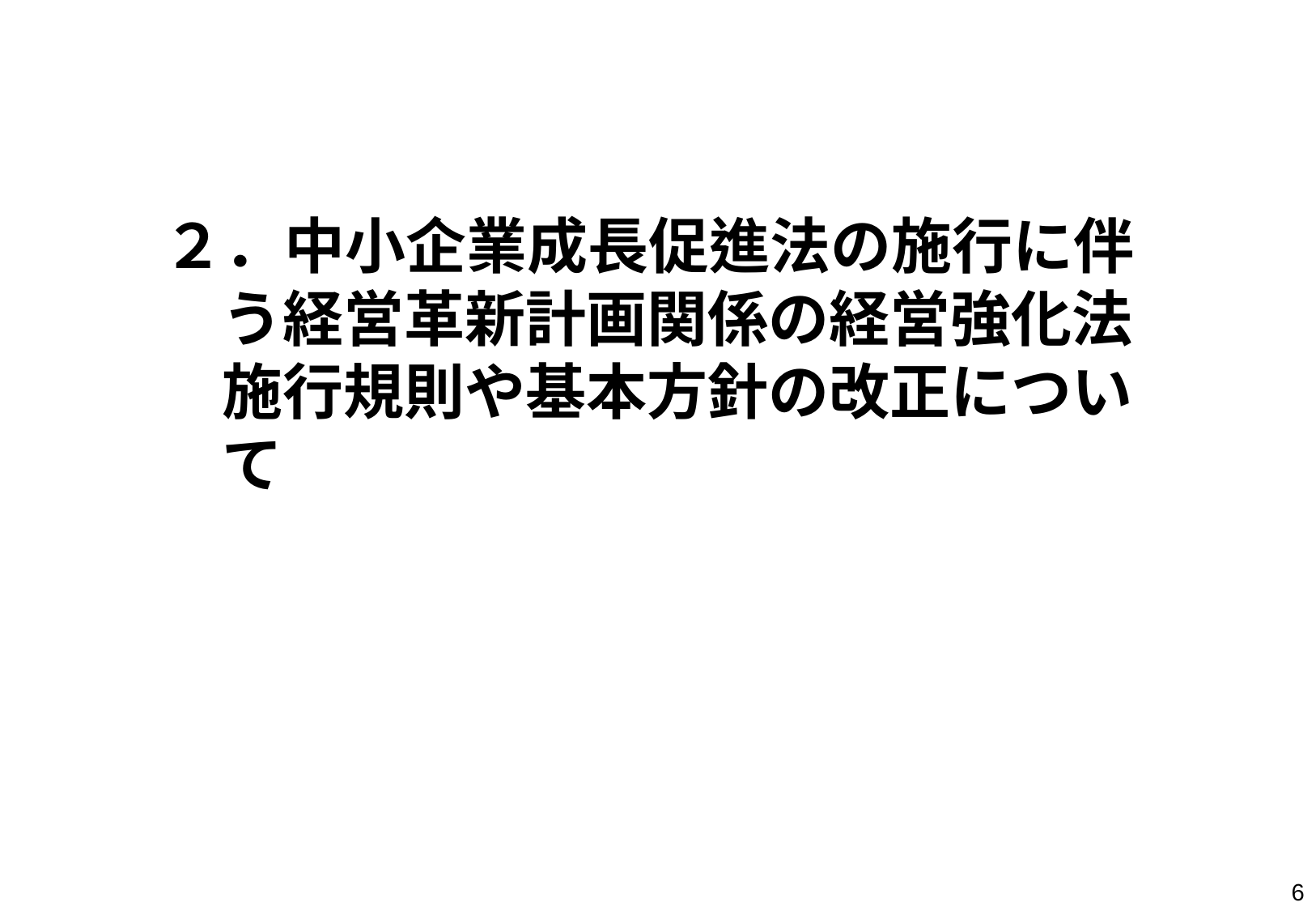

# ２．中小企業成長促進法の施行に伴う経営革新計画関係の経営強化法施行規則や基本方針の改正について
6